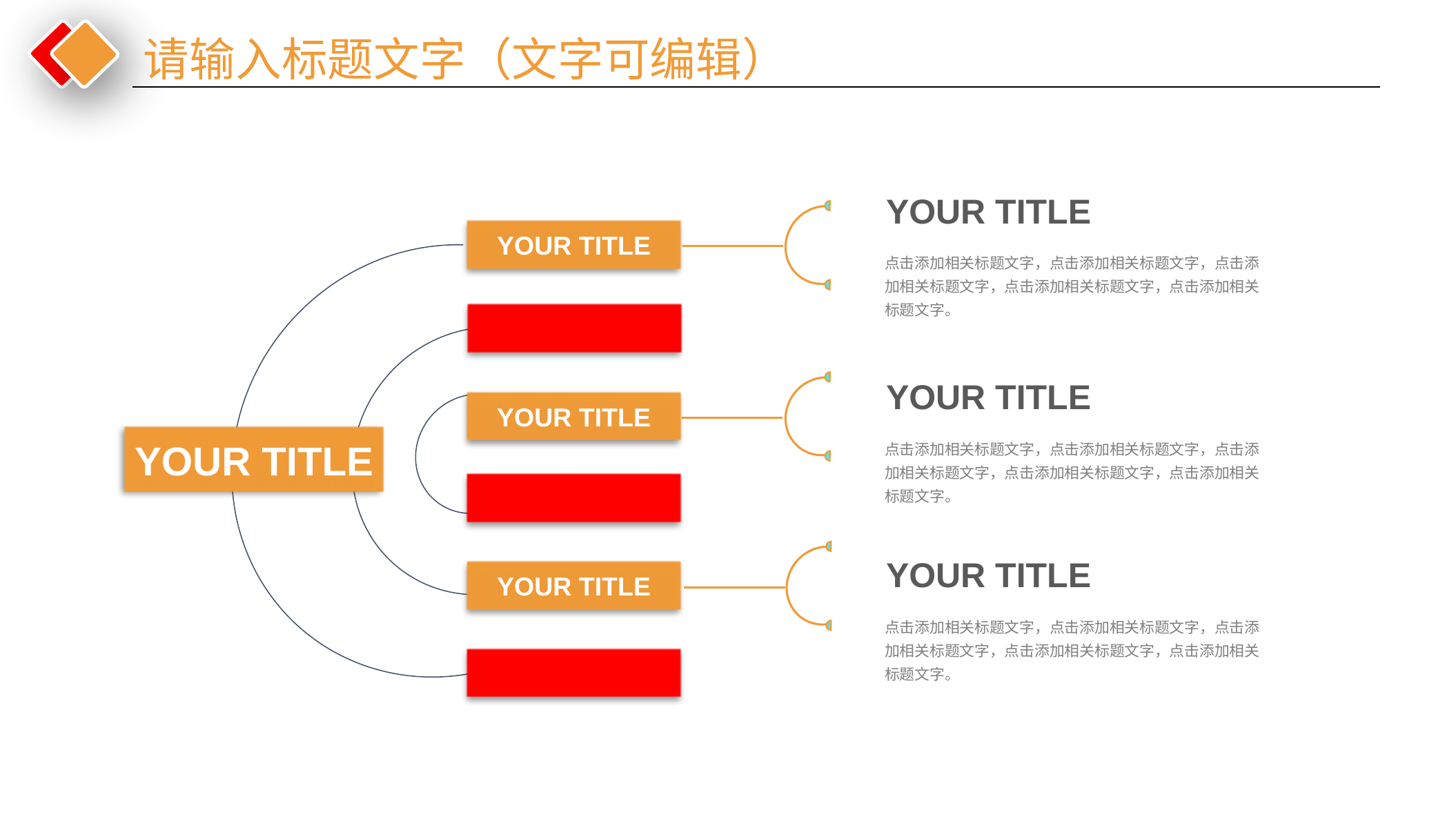

请输入标题文字（文字可编辑）

YOUR TITLE

YOUR TITLE

YOUR TITLE

YOUR TITLE

点击添加相关标题文字，点击添加相关标题文字，点击添加相关标题文字，点击添加相关标题文字，点击添加相关标题文字。

YOUR TITLE

YOUR TITLE
点击添加相关标题文字，点击添加相关标题文字，点击添加相关标题文字，点击添加相关标题文字，点击添加相关标题文字。

YOUR TITLE
点击添加相关标题文字，点击添加相关标题文字，点击添加相关标题文字，点击添加相关标题文字，点击添加相关标题文字。